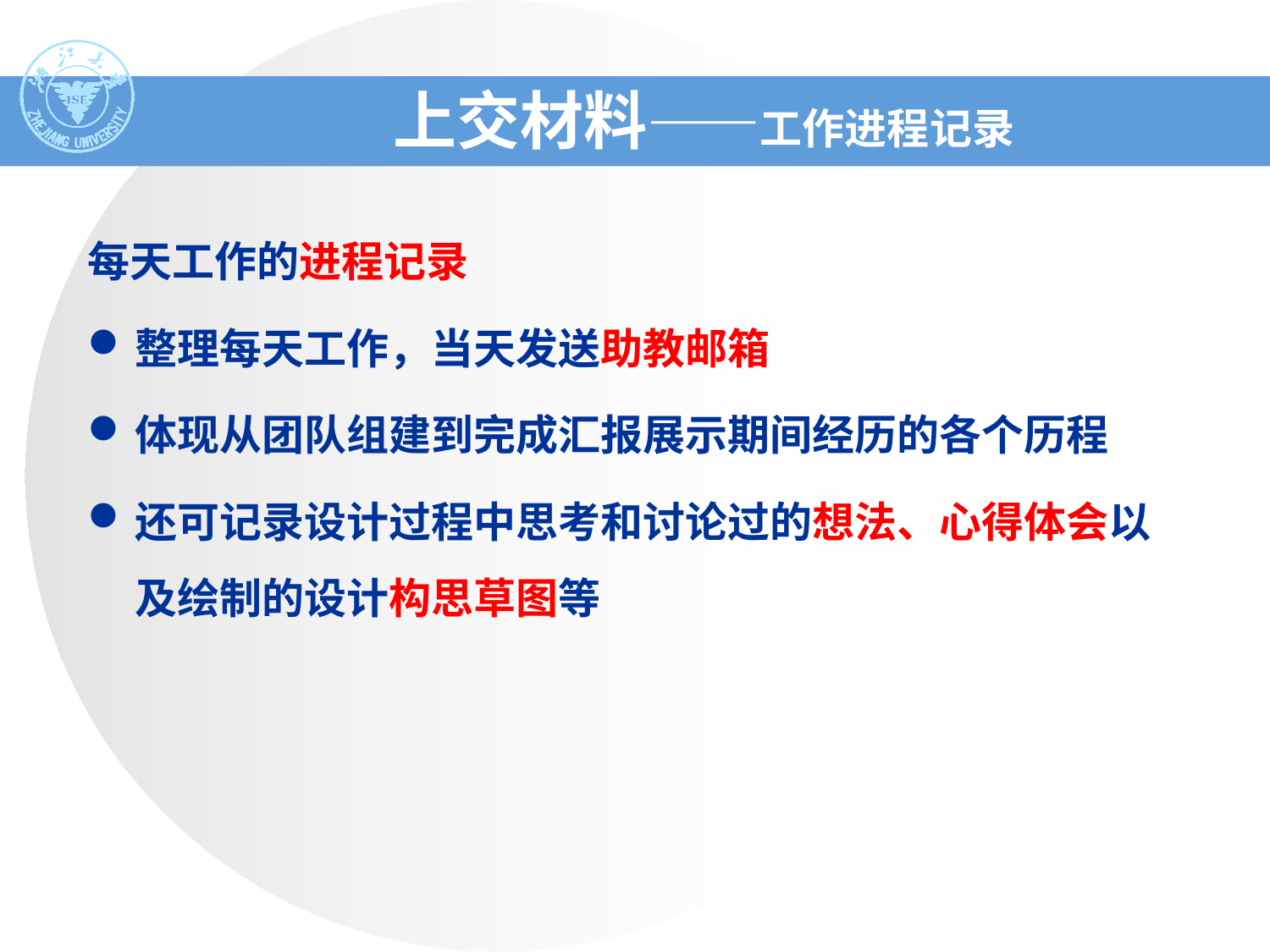

上交材料——工作进程记录
每天工作的进程记录
整理每天工作，当天发送助教邮箱
体现从团队组建到完成汇报展示期间经历的各个历程
还可记录设计过程中思考和讨论过的想法、心得体会以及绘制的设计构思草图等